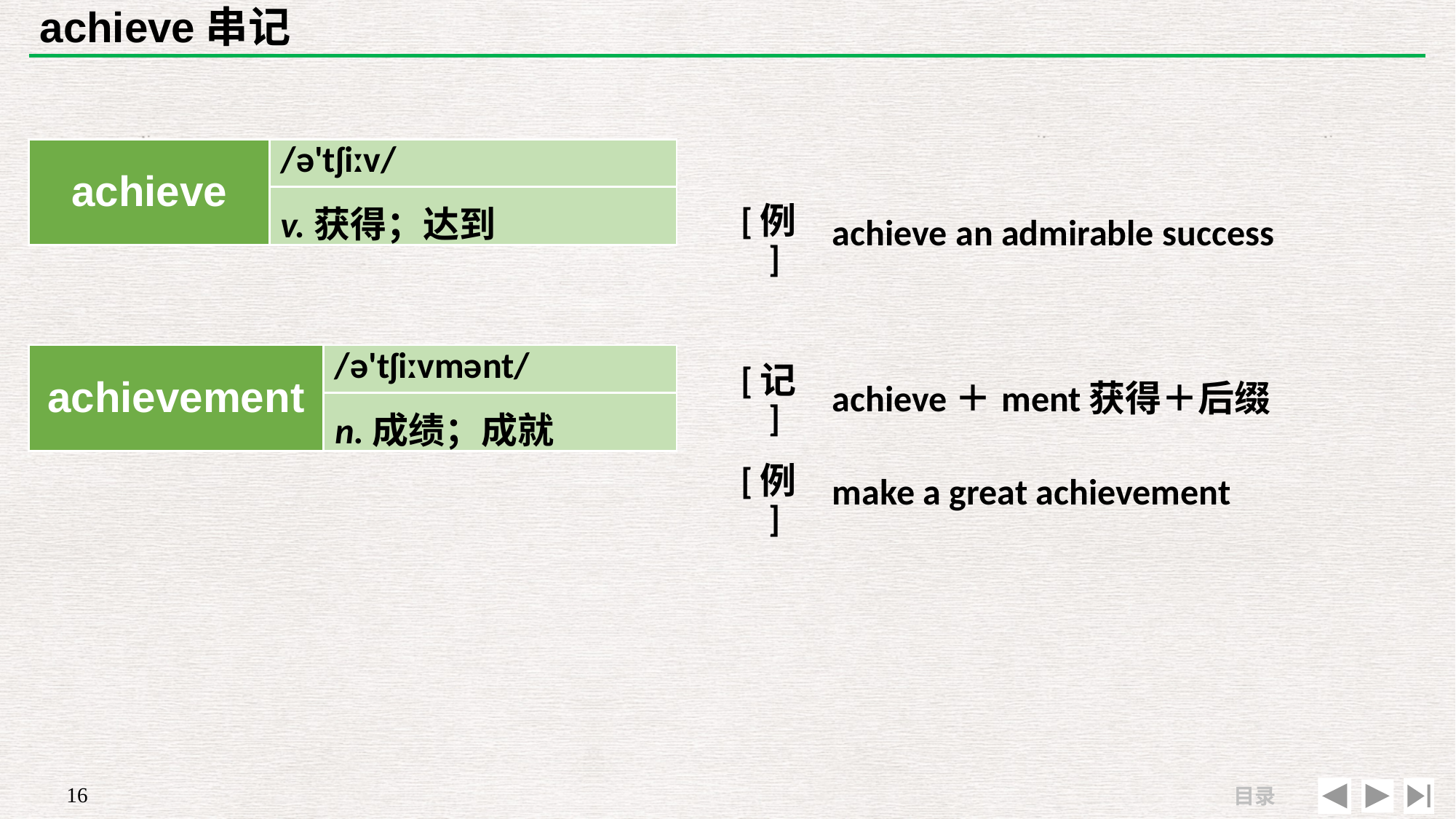

# achieve串记

|  |  |
| --- | --- |
| [例] | achieve an admirable success |
| achieve | /ə'tʃiːv/ |
| --- | --- |
|  |  |
v.获得；达到
| achievement | /ə'tʃiːvmənt/ |
| --- | --- |
|  |  |
| [记] | achieve＋ment获得＋后缀 |
| --- | --- |
| [例] | make a great achievement |
n.成绩；成就